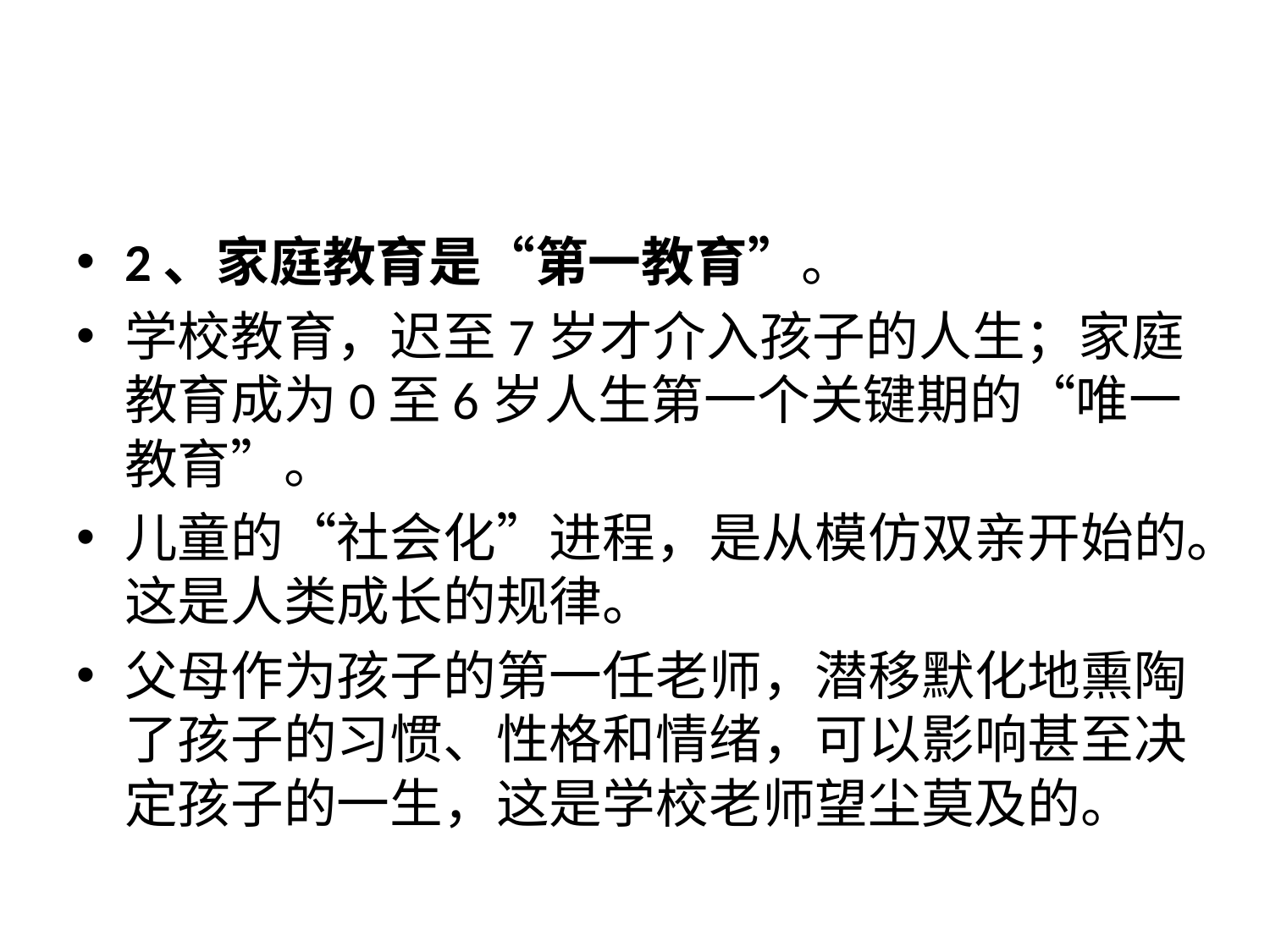

#
2、家庭教育是“第一教育”。
学校教育，迟至7岁才介入孩子的人生；家庭教育成为0至6岁人生第一个关键期的“唯一教育”。
儿童的“社会化”进程，是从模仿双亲开始的。这是人类成长的规律。
父母作为孩子的第一任老师，潜移默化地熏陶了孩子的习惯、性格和情绪，可以影响甚至决定孩子的一生，这是学校老师望尘莫及的。